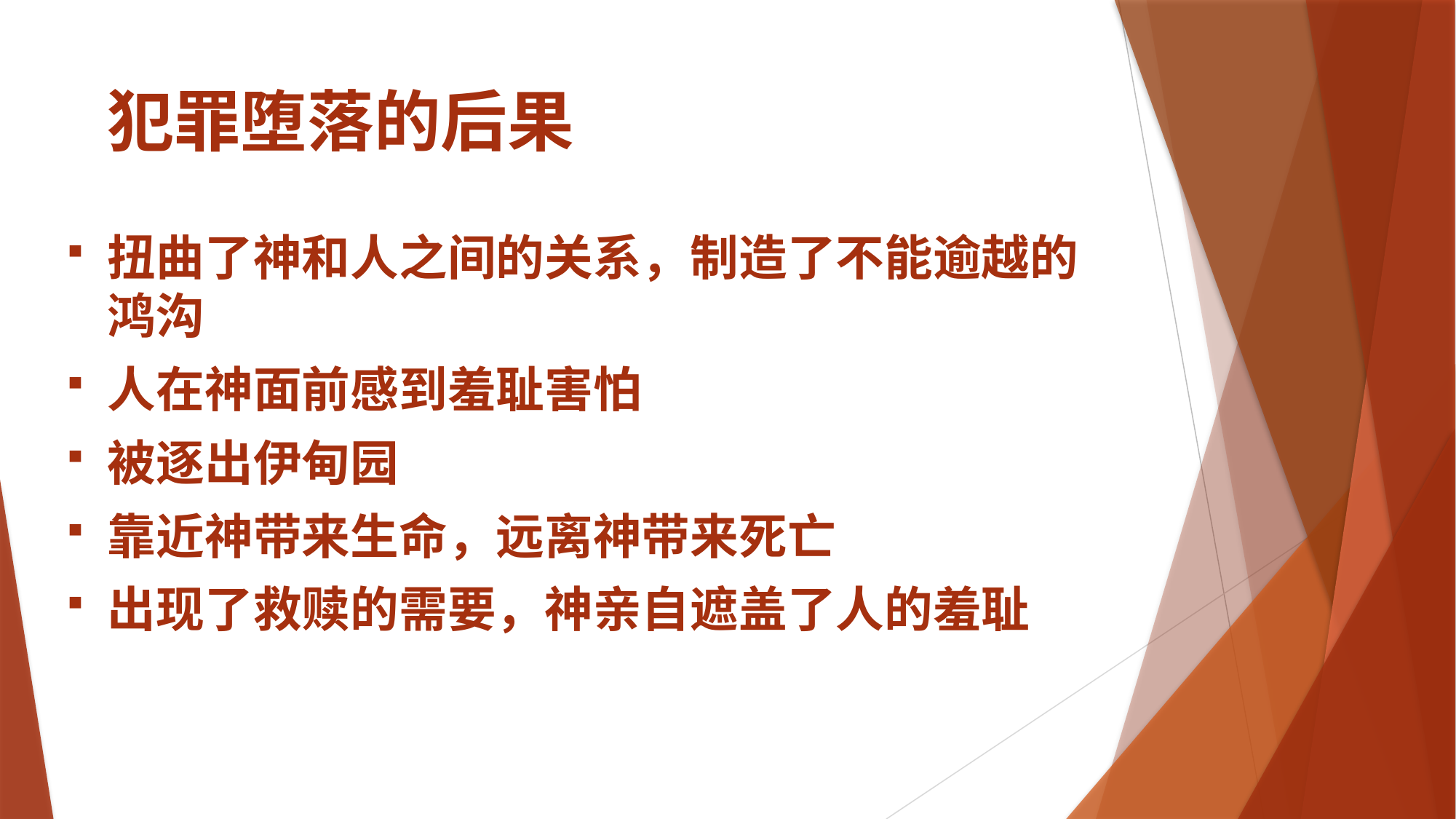

# 犯罪堕落的后果
扭曲了神和人之间的关系，制造了不能逾越的鸿沟
人在神面前感到羞耻害怕
被逐出伊甸园
靠近神带来生命，远离神带来死亡
出现了救赎的需要，神亲自遮盖了人的羞耻